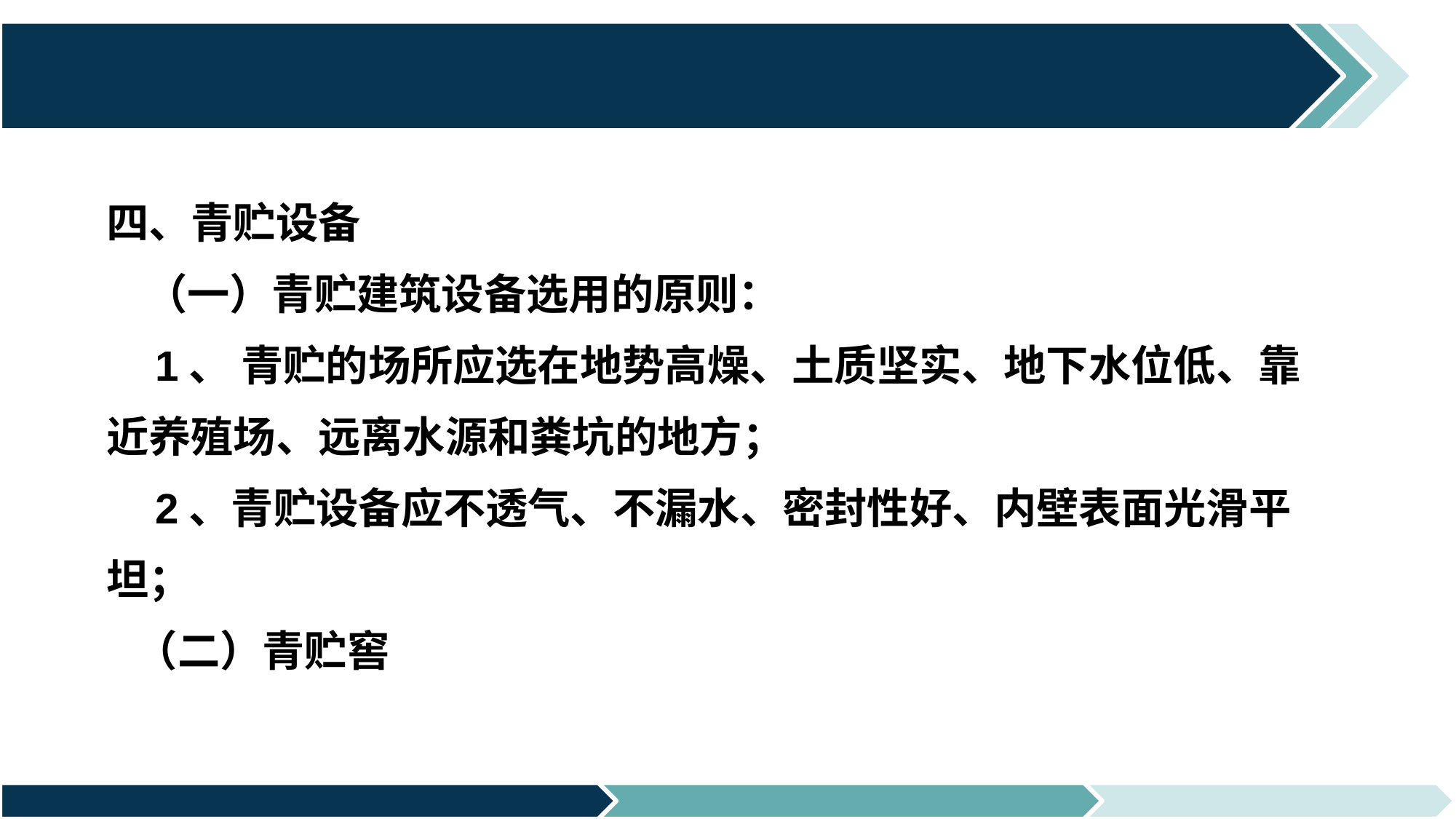

# 四、青贮设备 （一）青贮建筑设备选用的原则： 1、 青贮的场所应选在地势高燥、土质坚实、地下水位低、靠近养殖场、远离水源和粪坑的地方； 2、青贮设备应不透气、不漏水、密封性好、内壁表面光滑平坦； （二）青贮窖